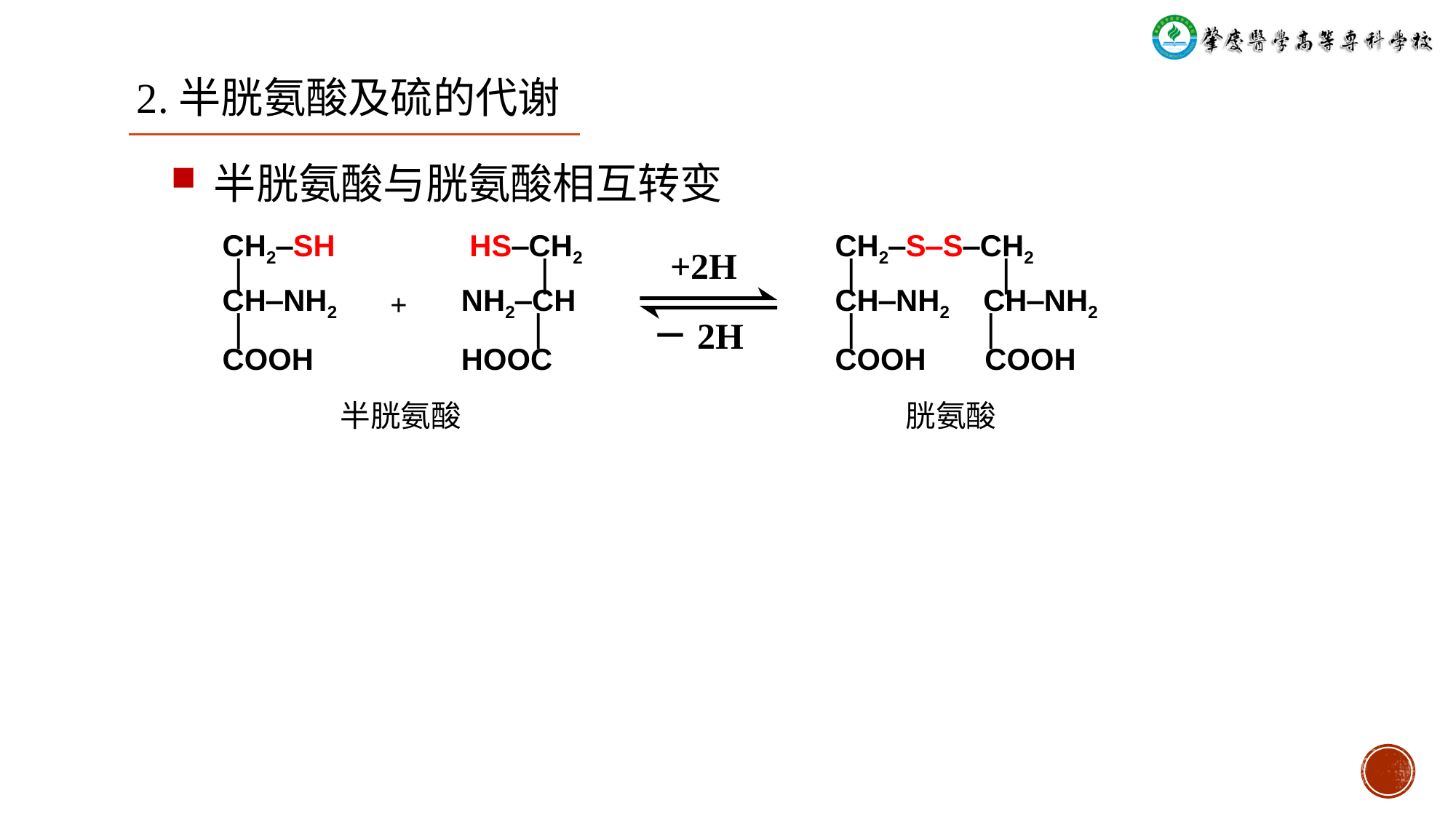

2.半胱氨酸及硫的代谢
半胱氨酸与胱氨酸相互转变
CH2‒SH
 ׀
CH‒NH2
 ׀
COOH
 HS‒CH2
         ׀
NH2‒CH
         ׀
HOOC
CH2‒S‒S‒CH2
 ׀                  ׀
CH‒NH2    CH‒NH2
 ׀                ׀
COOH       COOH
+2H

－2H
+
半胱氨酸
胱氨酸